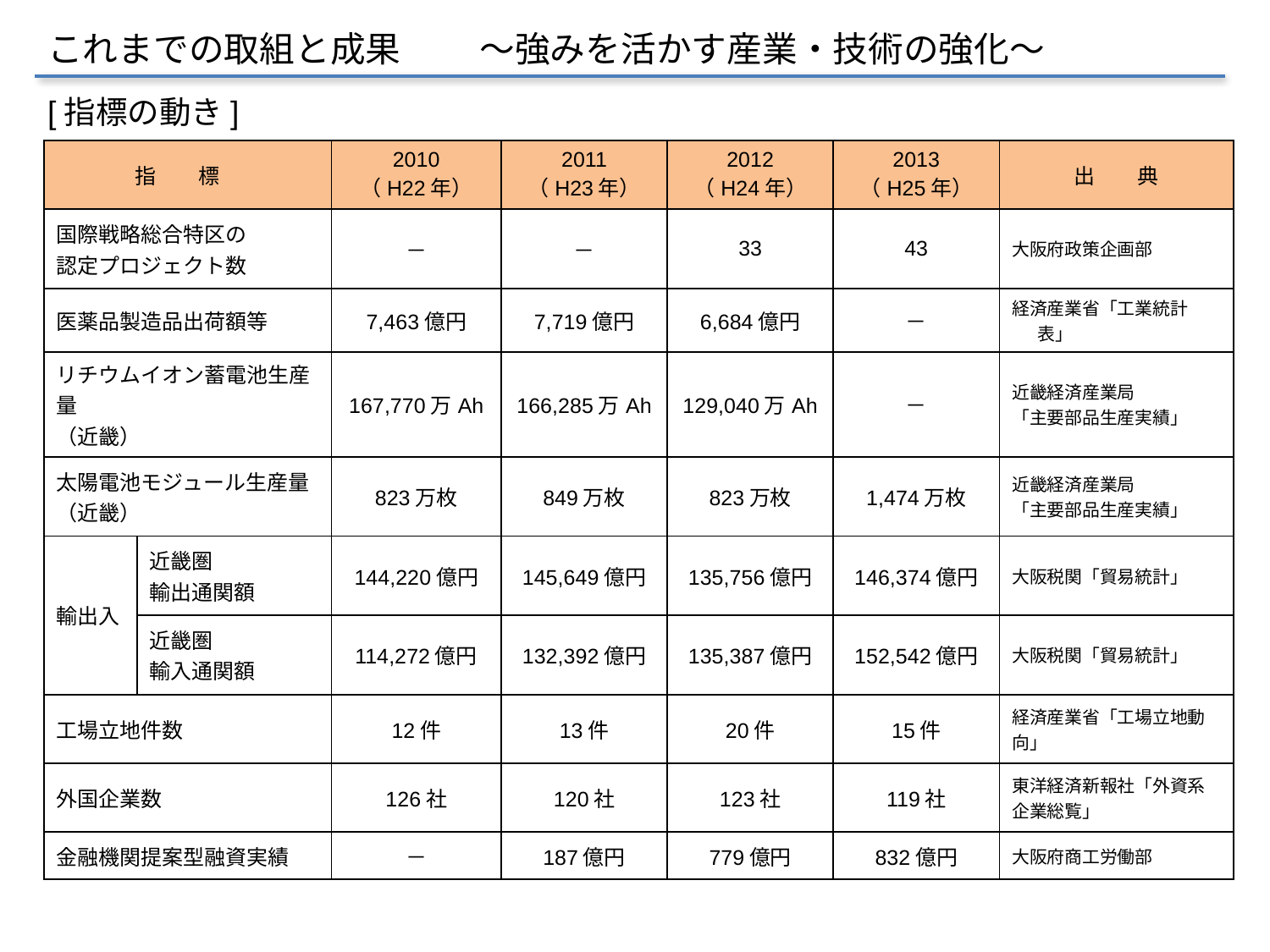

これまでの取組と成果　　 ～強みを活かす産業・技術の強化～
[指標の動き]
| 指　　標 |  | 2010 （H22年） | 2011 （H23年） | 2012 （H24年） | 2013 （H25年） | 出　　典 |
| --- | --- | --- | --- | --- | --- | --- |
| 国際戦略総合特区の 認定プロジェクト数 |  | － | － | 33 | 43 | 大阪府政策企画部 |
| 医薬品製造品出荷額等 |  | 7,463億円 | 7,719億円 | 6,684億円 | － | 経済産業省「工業統計表」 |
| リチウムイオン蓄電池生産量 （近畿） |  | 167,770万Ah | 166,285万Ah | 129,040万Ah | － | 近畿経済産業局 「主要部品生産実績」 |
| 太陽電池モジュール生産量 （近畿） |  | 823万枚 | 849万枚 | 823万枚 | 1,474万枚 | 近畿経済産業局 「主要部品生産実績」 |
| 輸出入 | 近畿圏 輸出通関額 | 144,220億円 | 145,649億円 | 135,756億円 | 146,374億円 | 大阪税関「貿易統計」 |
|  | 近畿圏 輸入通関額 | 114,272億円 | 132,392億円 | 135,387億円 | 152,542億円 | 大阪税関「貿易統計」 |
| 工場立地件数 |  | 12件 | 13件 | 20件 | 15件 | 経済産業省「工場立地動向」 |
| 外国企業数 |  | 126社 | 120社 | 123社 | 119社 | 東洋経済新報社「外資系企業総覧」 |
| 金融機関提案型融資実績 |  | － | 187億円 | 779億円 | 832億円 | 大阪府商工労働部 |